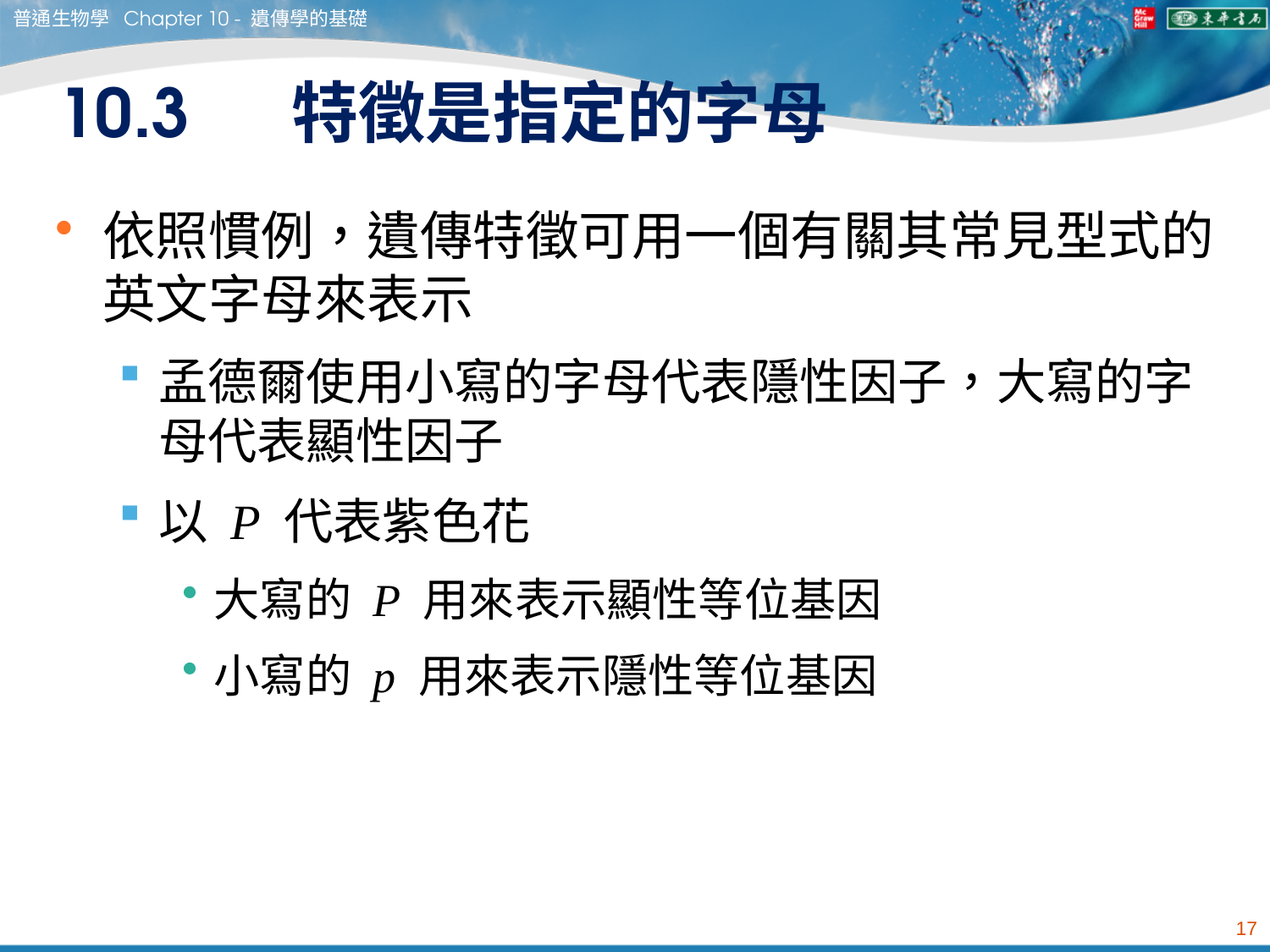

普通生物學  Chapter 10 - 遺傳學的基礎
# 10.3 　特徵是指定的字母
依照慣例，遺傳特徵可用一個有關其常見型式的英文字母來表示
孟德爾使用小寫的字母代表隱性因子，大寫的字母代表顯性因子
以 P 代表紫色花
大寫的 P 用來表示顯性等位基因
小寫的 p 用來表示隱性等位基因
17